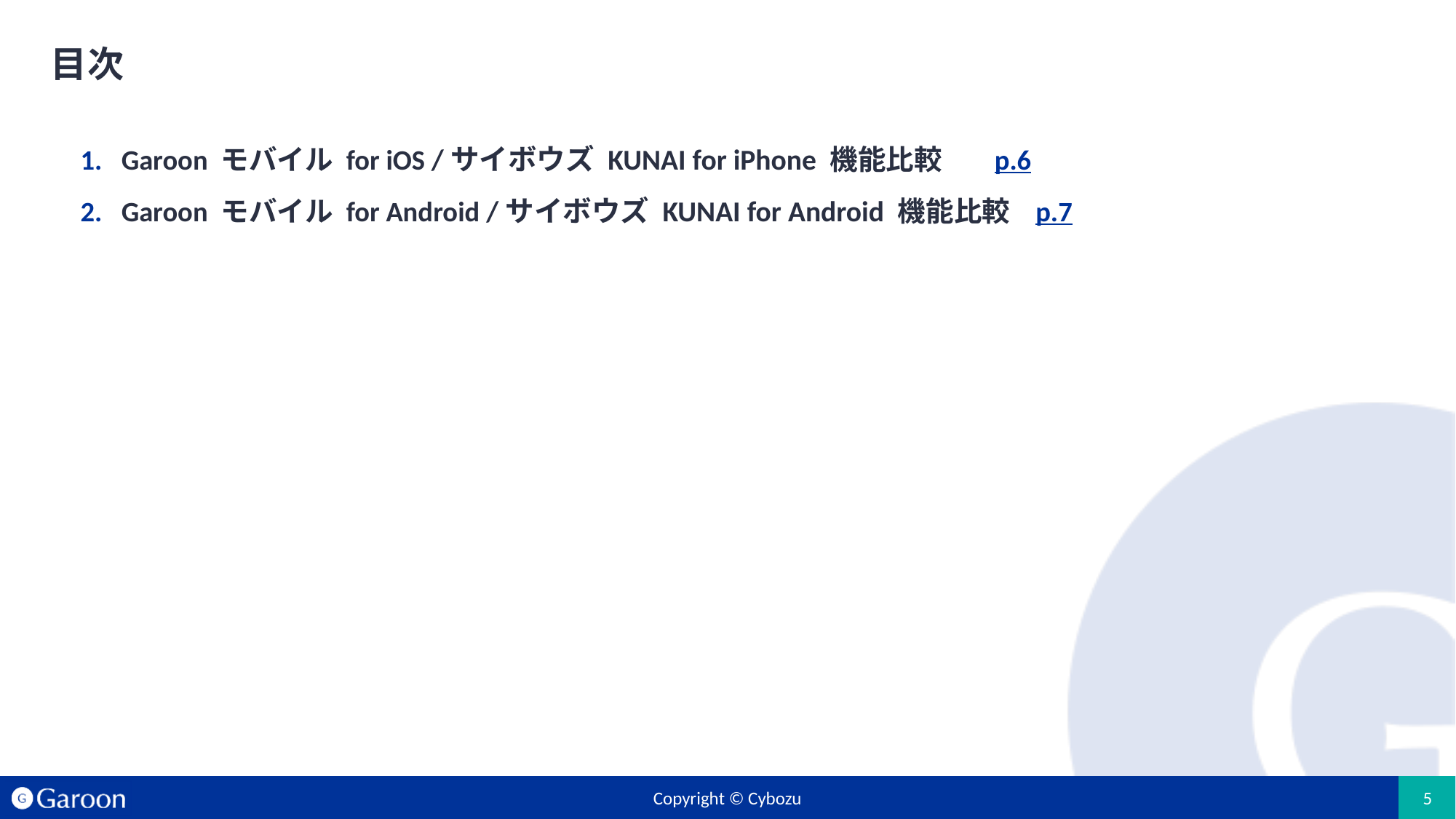

# 目次
Garoon モバイル for iOS /サイボウズ KUNAI for iPhone 機能比較	p.6
Garoon モバイル for Android /サイボウズ KUNAI for Android 機能比較   p.7